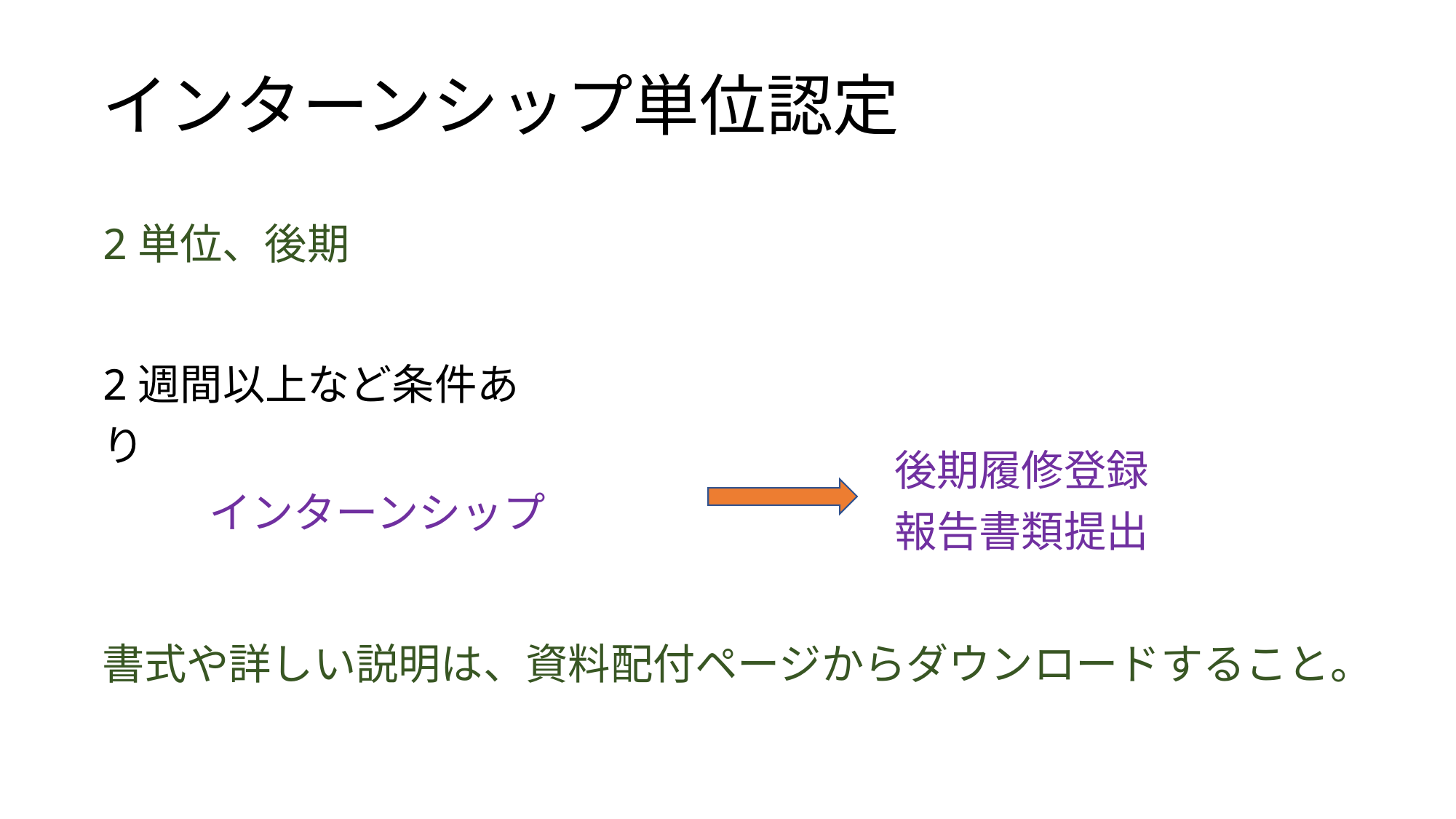

# インターンシップ単位認定
2単位、後期
2週間以上など条件あり
後期履修登録
報告書類提出

インターンシップ
書式や詳しい説明は、資料配付ページからダウンロードすること。